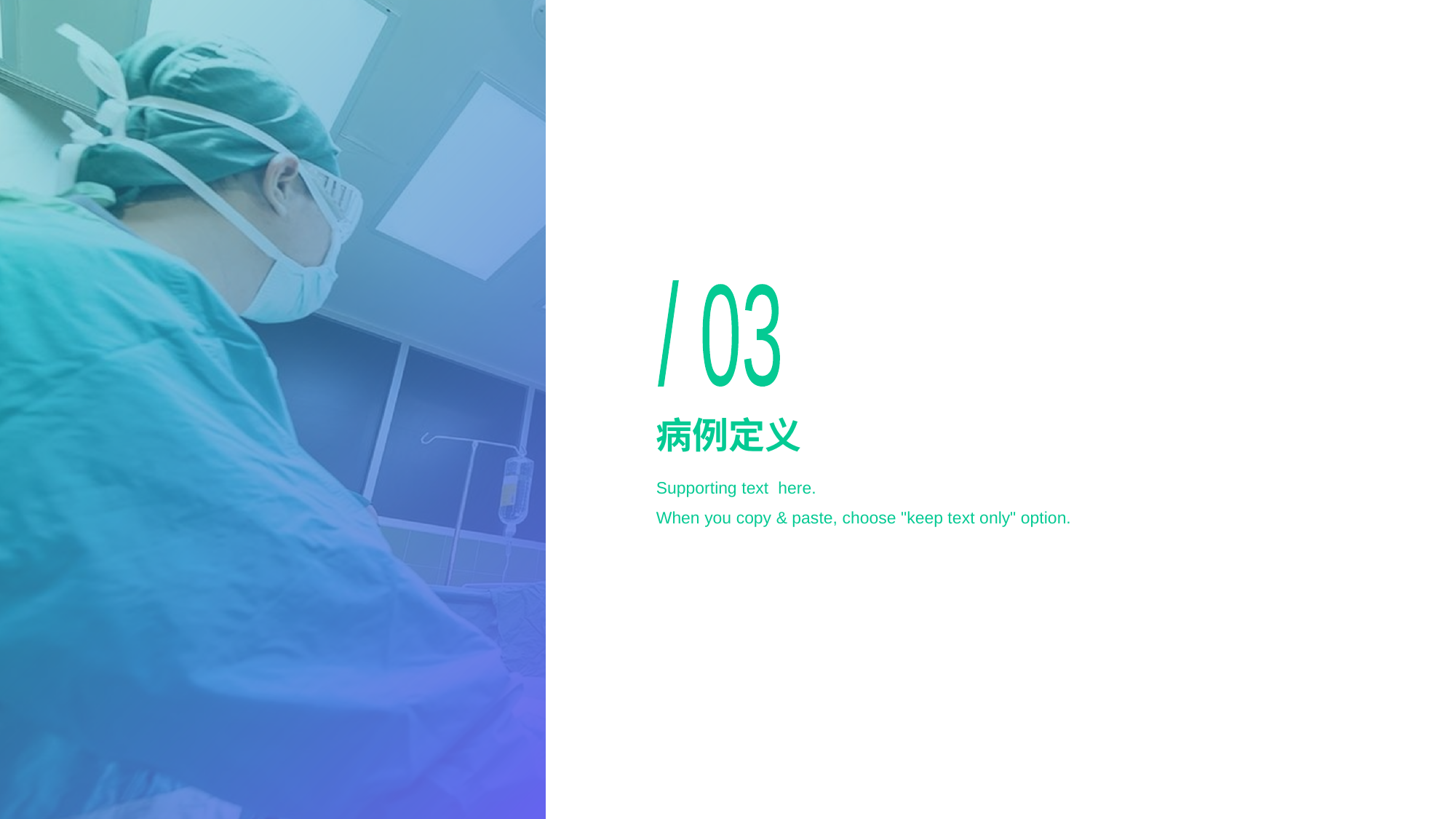

/ 03
# 病例定义
Supporting text  here.
When you copy & paste, choose "keep text only" option.